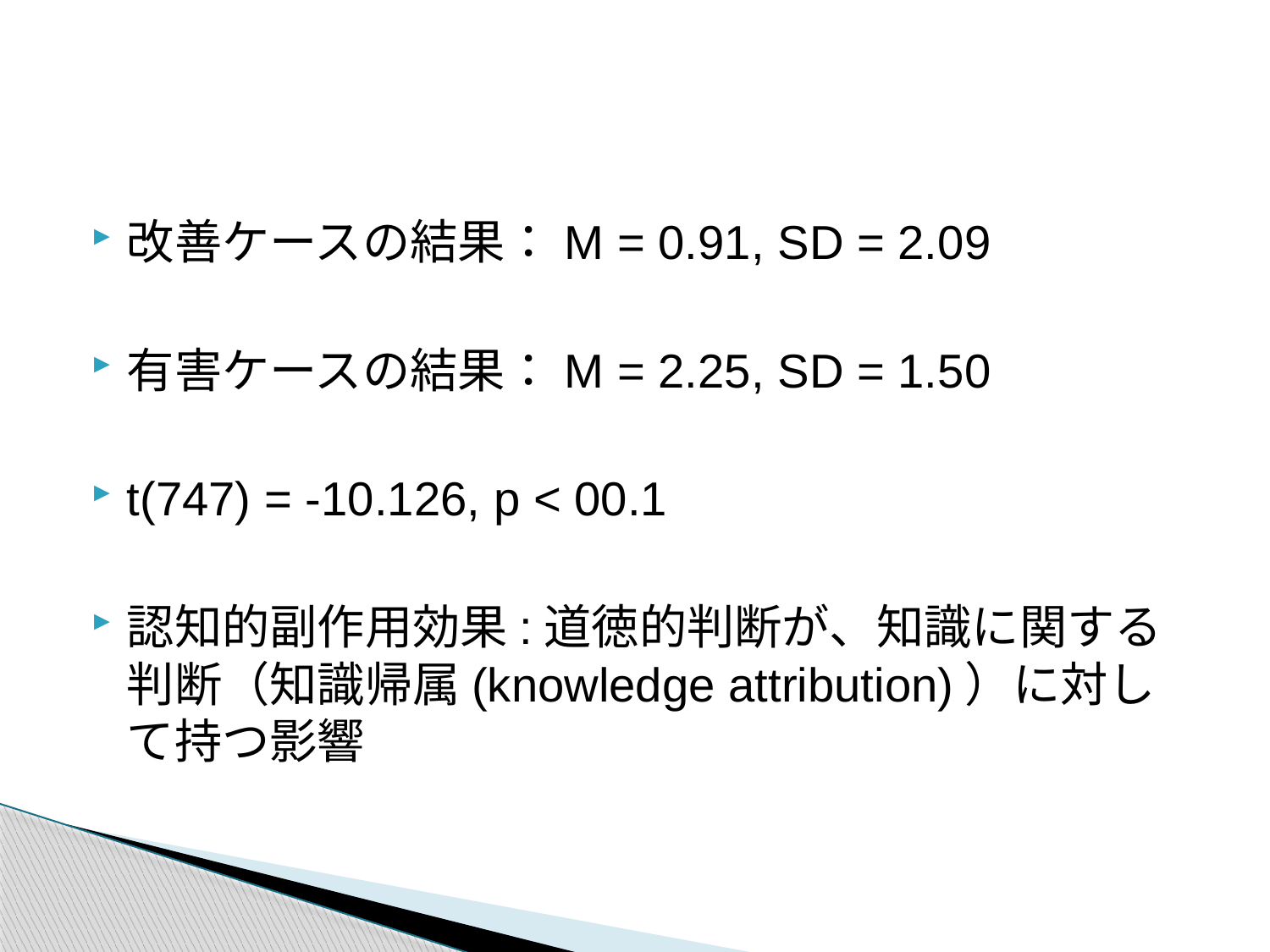

#
改善ケースの結果：M = 0.91, SD = 2.09

有害ケースの結果：M = 2.25, SD = 1.50

t(747) = -10.126, p < 00.1

認知的副作用効果:道徳的判断が、知識に関する判断（知識帰属(knowledge attribution)）に対して持つ影響